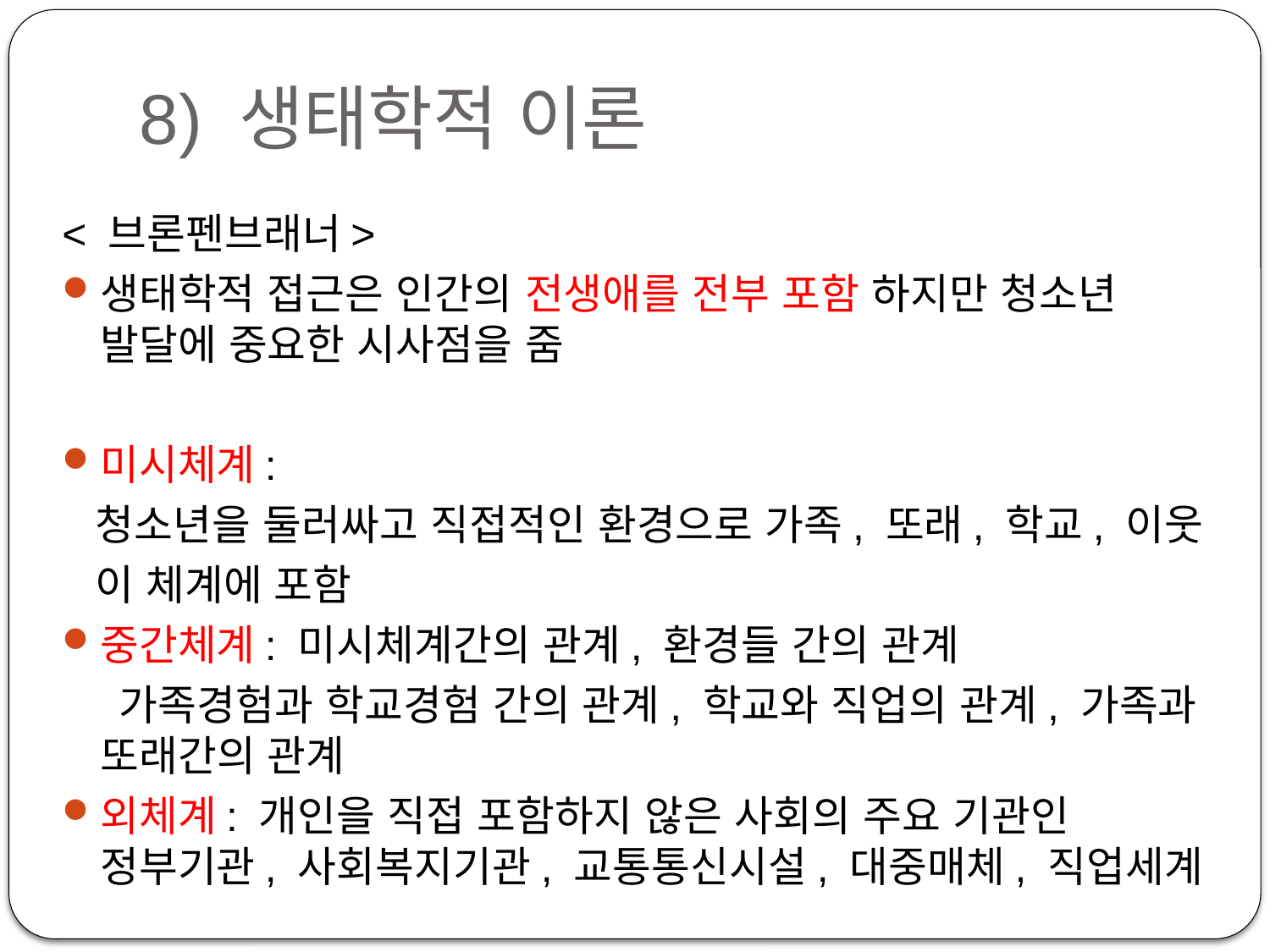

# 8) 생태학적 이론
< 브론펜브래너>
생태학적 접근은 인간의 전생애를 전부 포함 하지만 청소년 발달에 중요한 시사점을 줌

미시체계:
  청소년을 둘러싸고 직접적인 환경으로 가족, 또래, 학교, 이웃
  이 체계에 포함
중간체계: 미시체계간의 관계, 환경들 간의 관계
    가족경험과 학교경험 간의 관계, 학교와 직업의 관계, 가족과 또래간의 관계
외체계: 개인을 직접 포함하지 않은 사회의 주요 기관인 정부기관, 사회복지기관, 교통통신시설, 대중매체, 직업세계